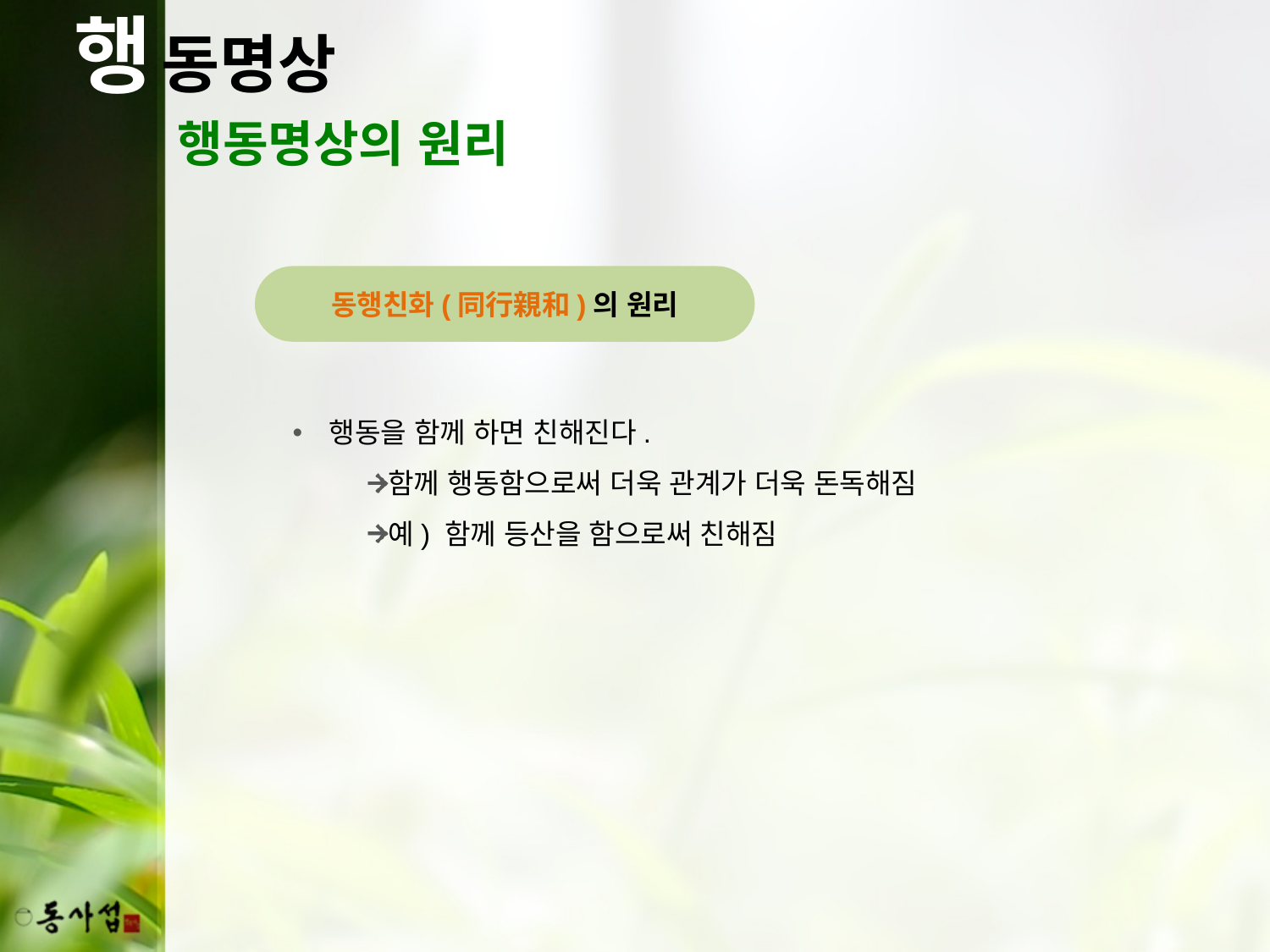

행
동명상
행동명상의 원리
동행친화(同行親和)의 원리
행동을 함께 하면 친해진다.
함께 행동함으로써 더욱 관계가 더욱 돈독해짐
예) 함께 등산을 함으로써 친해짐